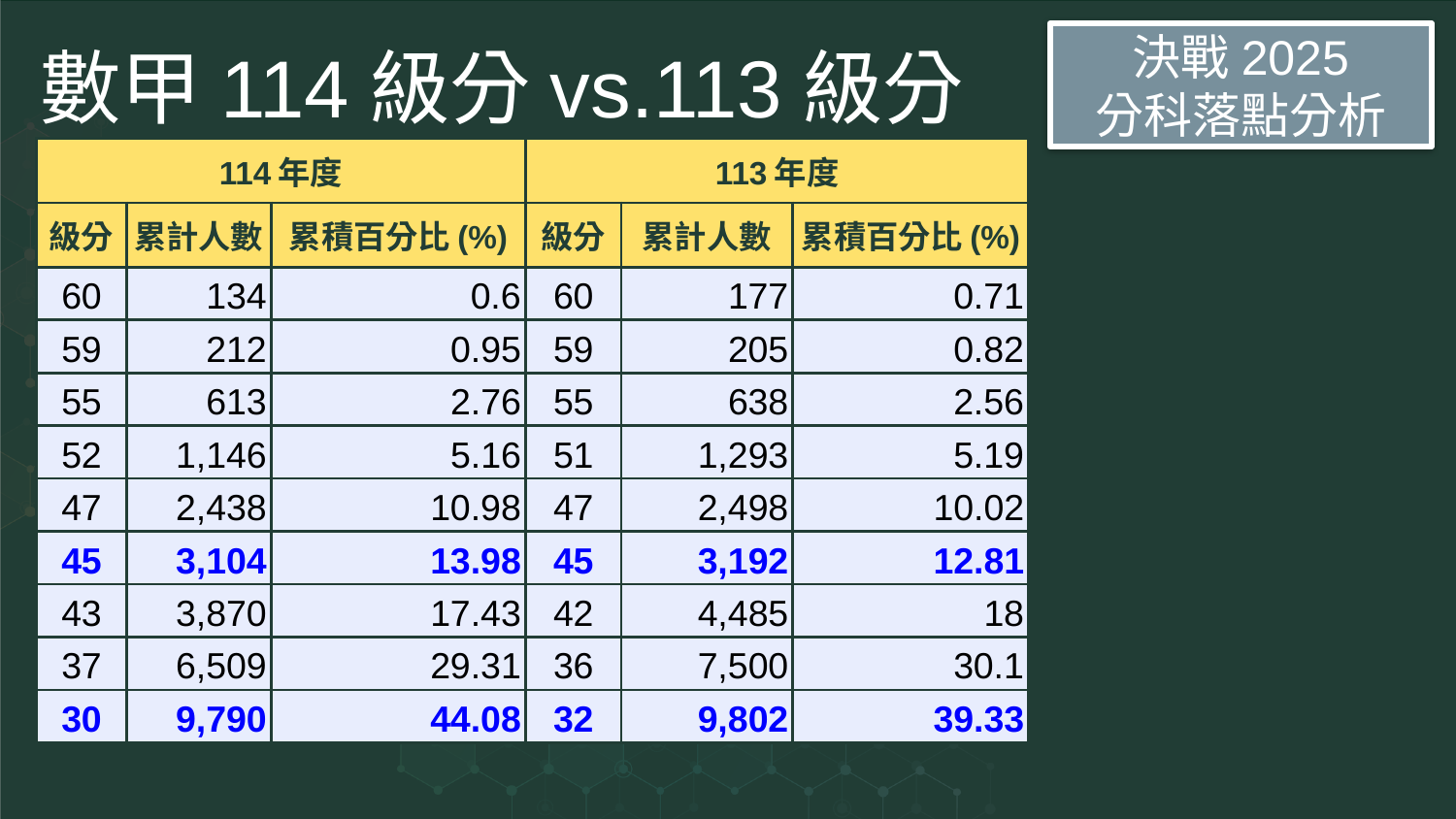

# 數甲114級分vs.113級分
決戰2025
分科落點分析
| 114年度 |  |  | 113年度 |  |  |
| --- | --- | --- | --- | --- | --- |
| 級分 | 累計人數 | 累積百分比(%) | 級分 | 累計人數 | 累積百分比(%) |
| 60 | 134 | 0.6 | 60 | 177 | 0.71 |
| 59 | 212 | 0.95 | 59 | 205 | 0.82 |
| 55 | 613 | 2.76 | 55 | 638 | 2.56 |
| 52 | 1,146 | 5.16 | 51 | 1,293 | 5.19 |
| 47 | 2,438 | 10.98 | 47 | 2,498 | 10.02 |
| 45 | 3,104 | 13.98 | 45 | 3,192 | 12.81 |
| 43 | 3,870 | 17.43 | 42 | 4,485 | 18 |
| 37 | 6,509 | 29.31 | 36 | 7,500 | 30.1 |
| 30 | 9,790 | 44.08 | 32 | 9,802 | 39.33 |